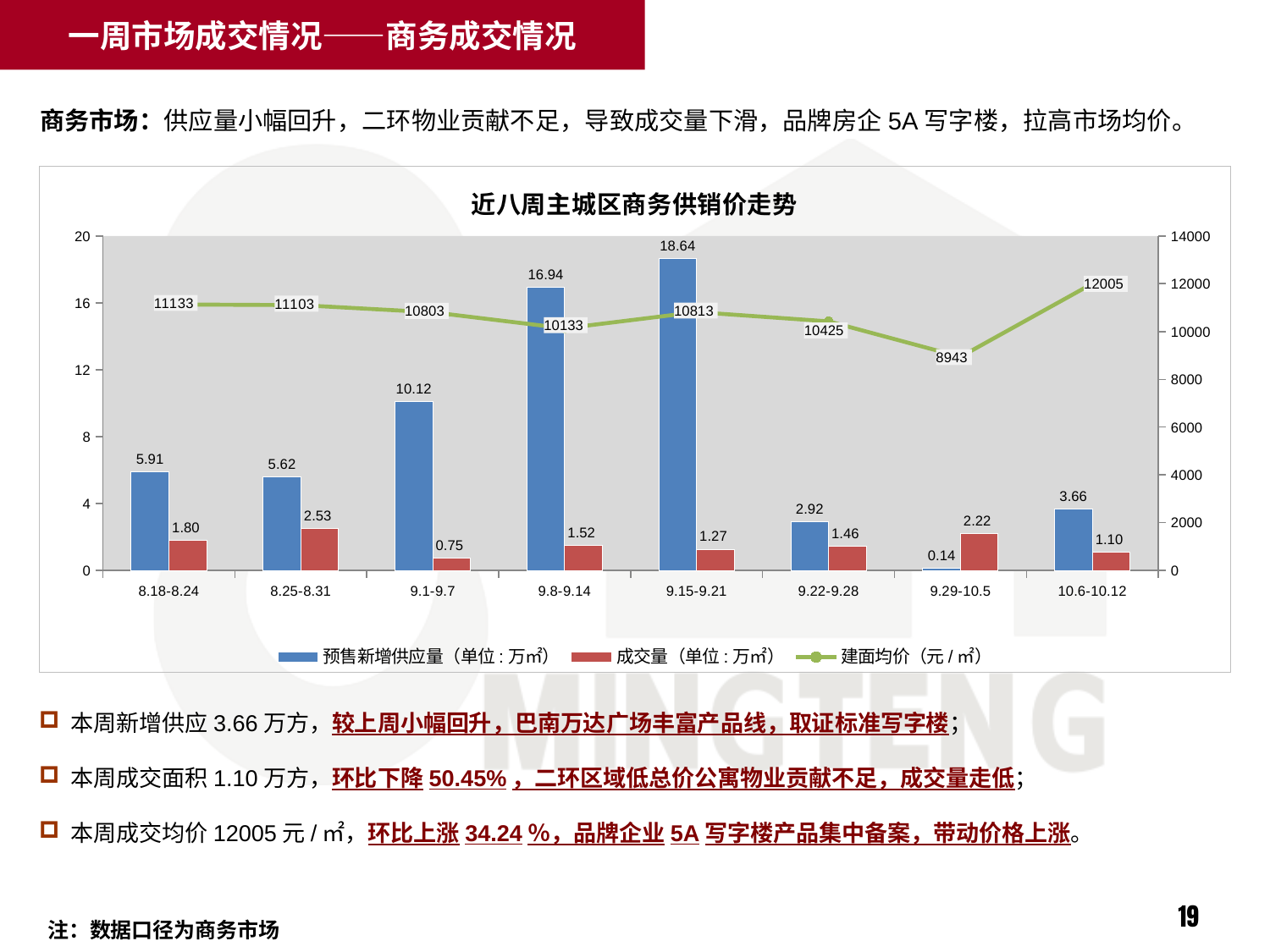

一周市场成交情况——商务成交情况
商务市场：供应量小幅回升，二环物业贡献不足，导致成交量下滑，品牌房企5A写字楼，拉高市场均价。

### Chart

| Category | 预售新增供应量（单位:万㎡） | 成交量（单位:万㎡） | 建面均价（元/㎡） |
|---|---|---|---|
| 8.18-8.24 | 5.91 | 1.8 | 11133.0 |
| 8.25-8.31 | 5.6199999999999966 | 2.53 | 11103.0 |
| 9.1-9.7 | 10.120000000000001 | 0.7500000000000008 | 10803.0 |
| 9.8-9.14 | 16.939999999999987 | 1.52 | 10133.0 |
| 9.15-9.21 | 18.64 | 1.27 | 10813.0 |
| 9.22-9.28 | 2.92 | 1.46 | 10425.0 |
| 9.29-10.5 | 0.14 | 2.22 | 8943.0 |
| 10.6-10.12 | 3.66 | 1.1 | 12005.0 |
 本周新增供应3.66万方，较上周小幅回升，巴南万达广场丰富产品线，取证标准写字楼；

 本周成交面积1.10万方，环比下降50.45%，二环区域低总价公寓物业贡献不足，成交量走低；

 本周成交均价12005元/㎡，环比上涨34.24％，品牌企业5A写字楼产品集中备案，带动价格上涨。
19
注：数据口径为商务市场